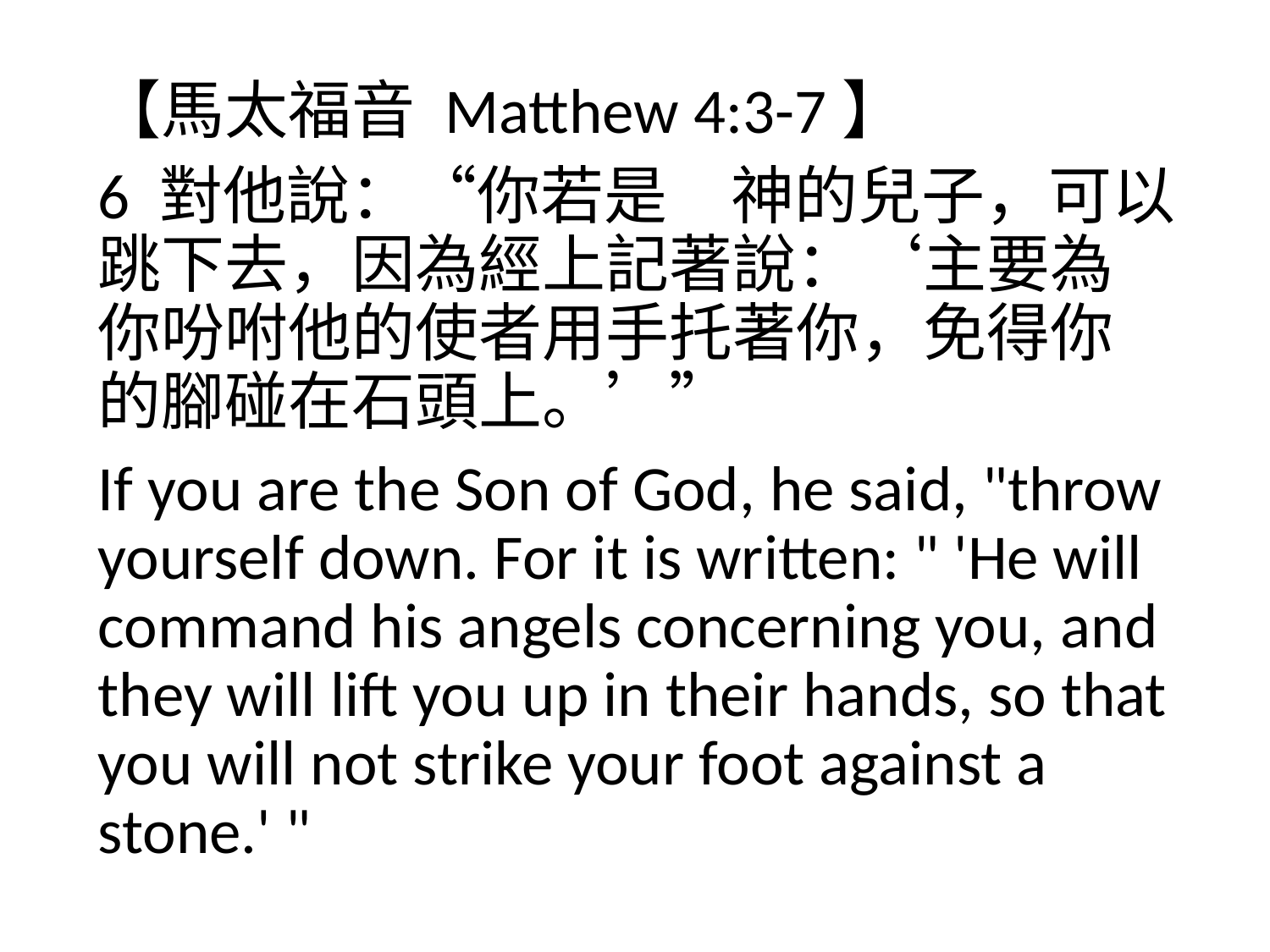

【馬太福音 Matthew 4:3-7】
6 對他說：“你若是　神的兒子，可以跳下去，因為經上記著說：‘主要為你吩咐他的使者用手托著你，免得你的腳碰在石頭上。’”
If you are the Son of God, he said, "throw yourself down. For it is written: " 'He will command his angels concerning you, and they will lift you up in their hands, so that you will not strike your foot against a stone.' "